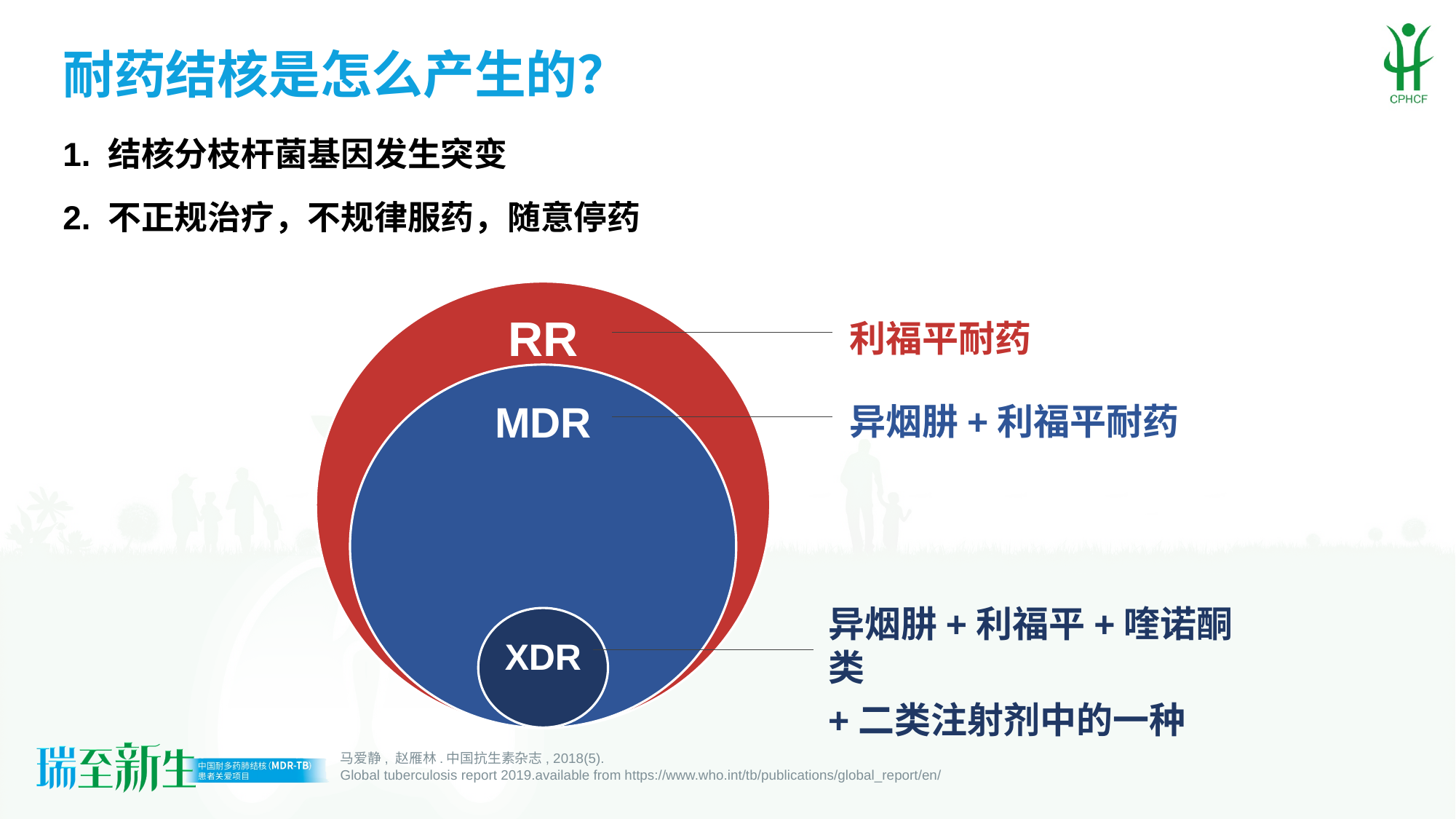

# 耐药结核是怎么产生的？
1. 结核分枝杆菌基因发生突变
2. 不正规治疗，不规律服药，随意停药
RR

MDR
XDR
利福平耐药
异烟肼+利福平耐药
异烟肼+利福平+喹诺酮类
+二类注射剂中的一种
马爱静, 赵雁林.中国抗生素杂志, 2018(5).
Global tuberculosis report 2019.available from https://www.who.int/tb/publications/global_report/en/